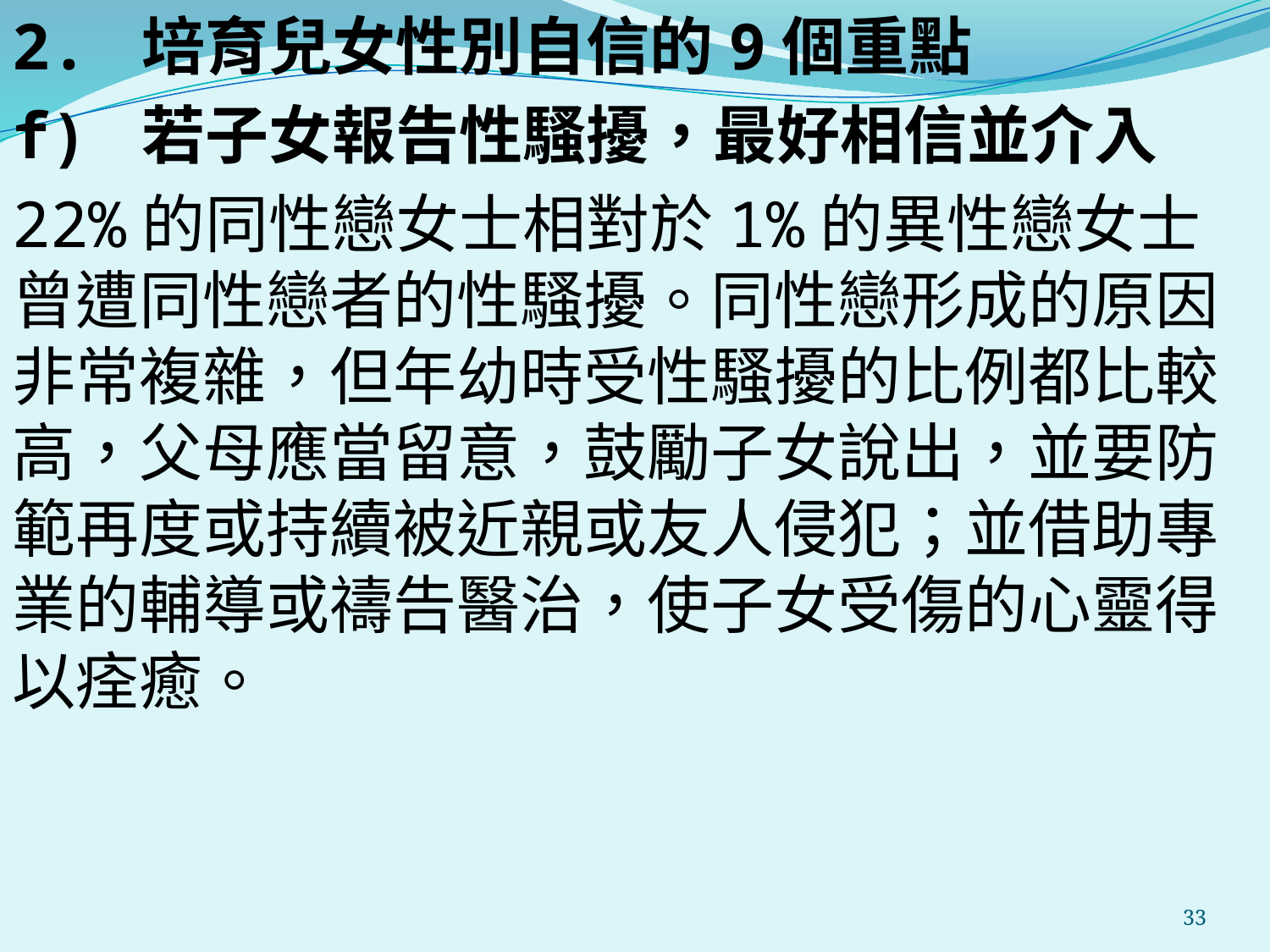

2. 培育兒女性別自信的9個重點
f) 若子女報告性騷擾，最好相信並介入
22%的同性戀女士相對於1%的異性戀女士曾遭同性戀者的性騷擾。同性戀形成的原因非常複雜，但年幼時受性騷擾的比例都比較高，父母應當留意，鼓勵子女說出，並要防範再度或持續被近親或友人侵犯；並借助專業的輔導或禱告醫治，使子女受傷的心靈得以痊癒。
#

33